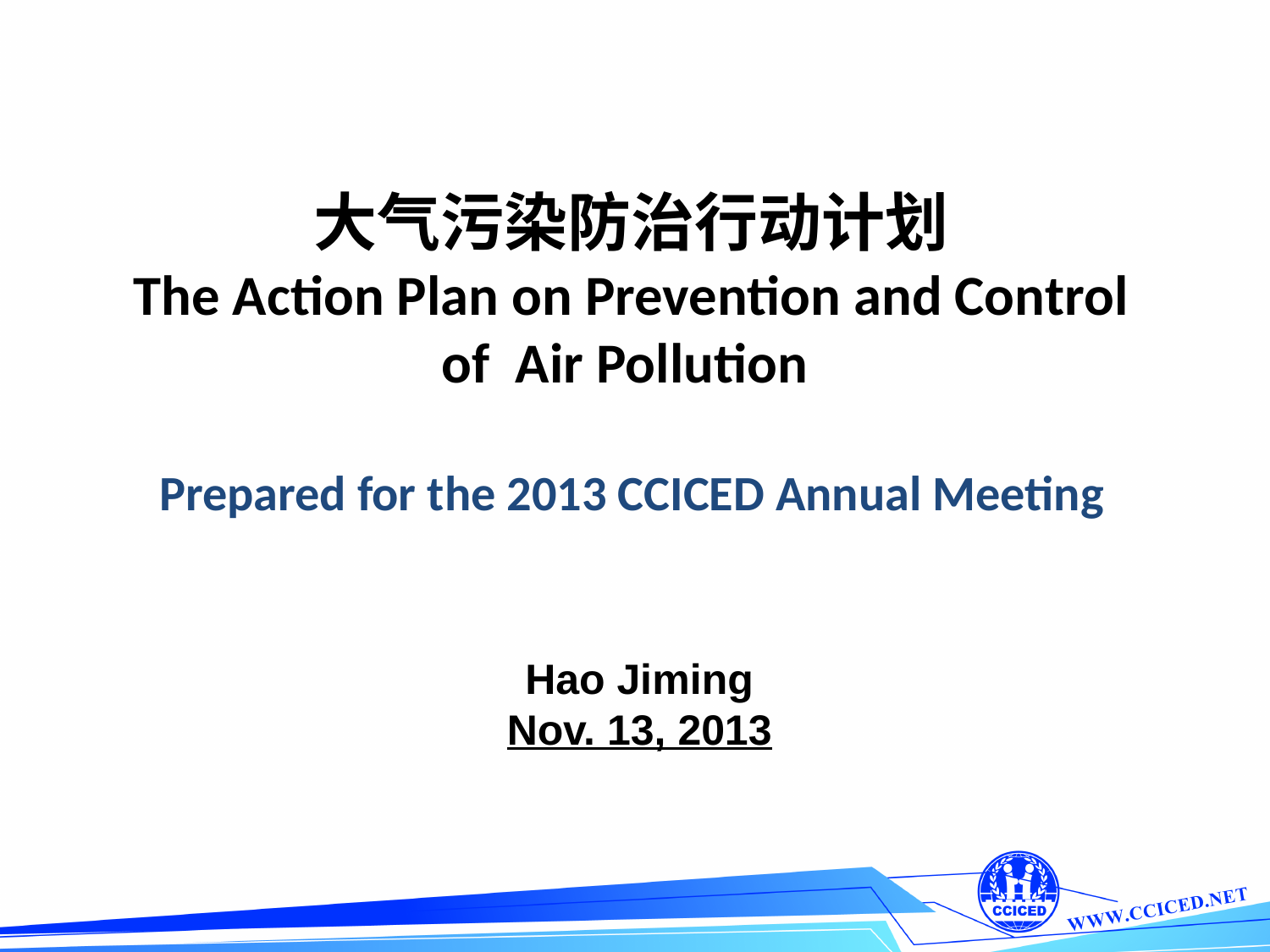

# 大气污染防治行动计划 The Action Plan on Prevention and Control of  Air Pollution Prepared for the 2013 CCICED Annual Meeting
Hao Jiming
Nov. 13, 2013